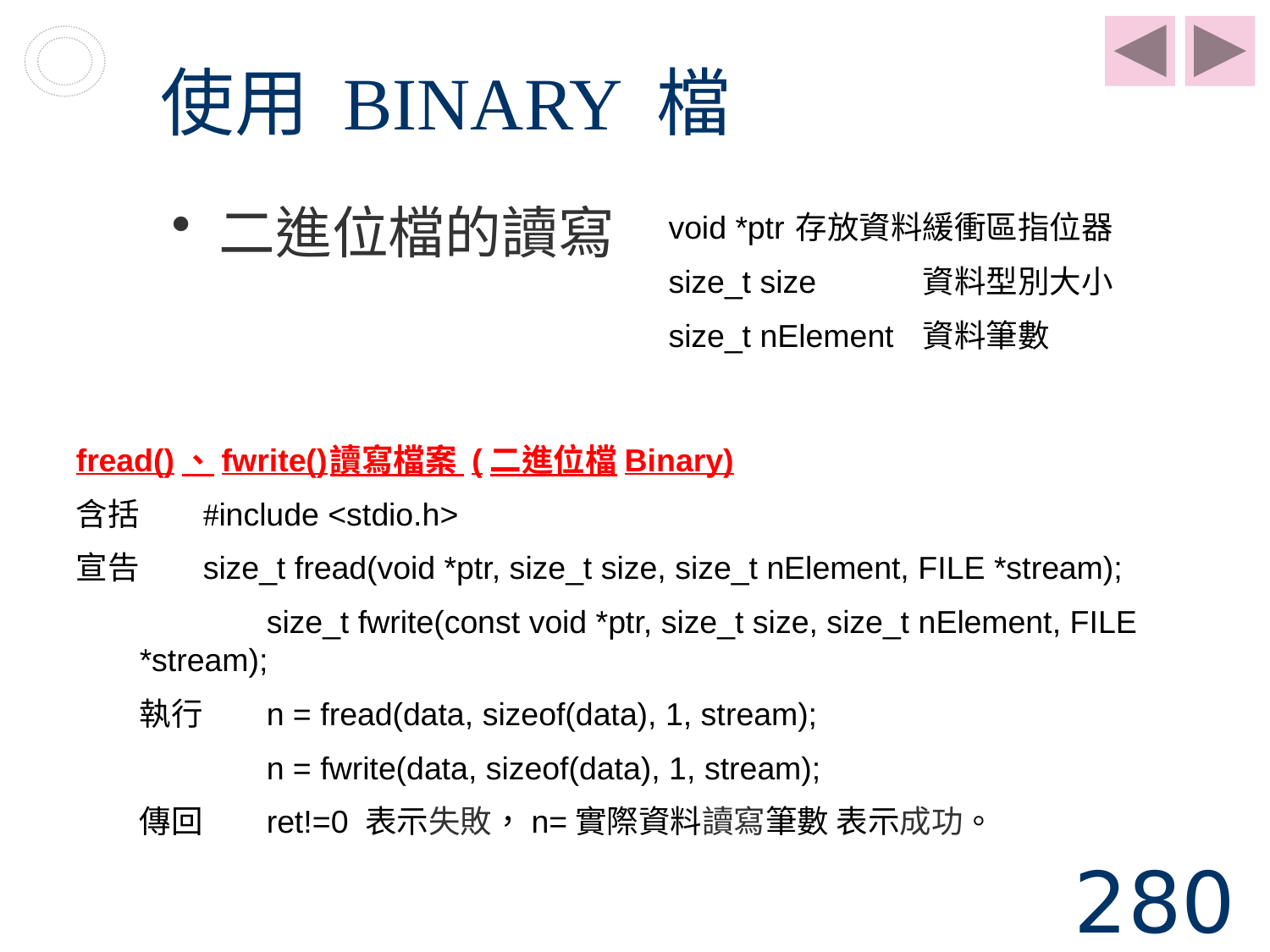

# 使用 BINARY 檔
二進位檔的讀寫
void *ptr	存放資料緩衝區指位器
size_t size	資料型別大小
size_t nElement	資料筆數
fread()、fwrite()	讀寫檔案 (二進位檔Binary)
含括	#include <stdio.h>
宣告	size_t fread(void *ptr, size_t size, size_t nElement, FILE *stream);
	size_t fwrite(const void *ptr, size_t size, size_t nElement, FILE *stream);
執行	n = fread(data, sizeof(data), 1, stream);
	n = fwrite(data, sizeof(data), 1, stream);
傳回	ret!=0 表示失敗，n=實際資料讀寫筆數 表示成功。
280